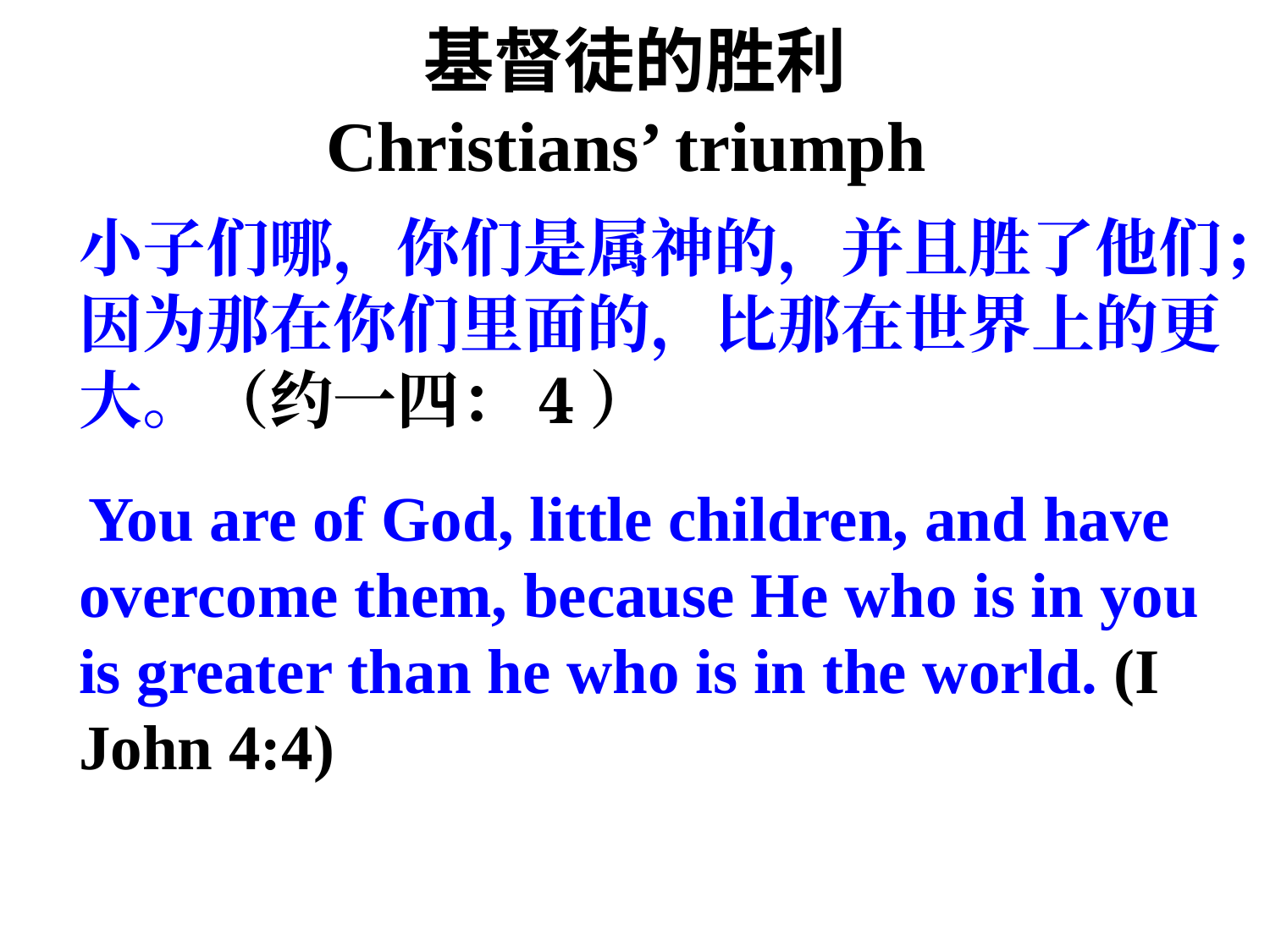

# 基督徒的胜利 Christians’ triumph
小子们哪，你们是属神的，并且胜了他们；因为那在你们里面的，比那在世界上的更大。（约一四：4）

 You are of God, little children, and have overcome them, because He who is in you is greater than he who is in the world. (I John 4:4)